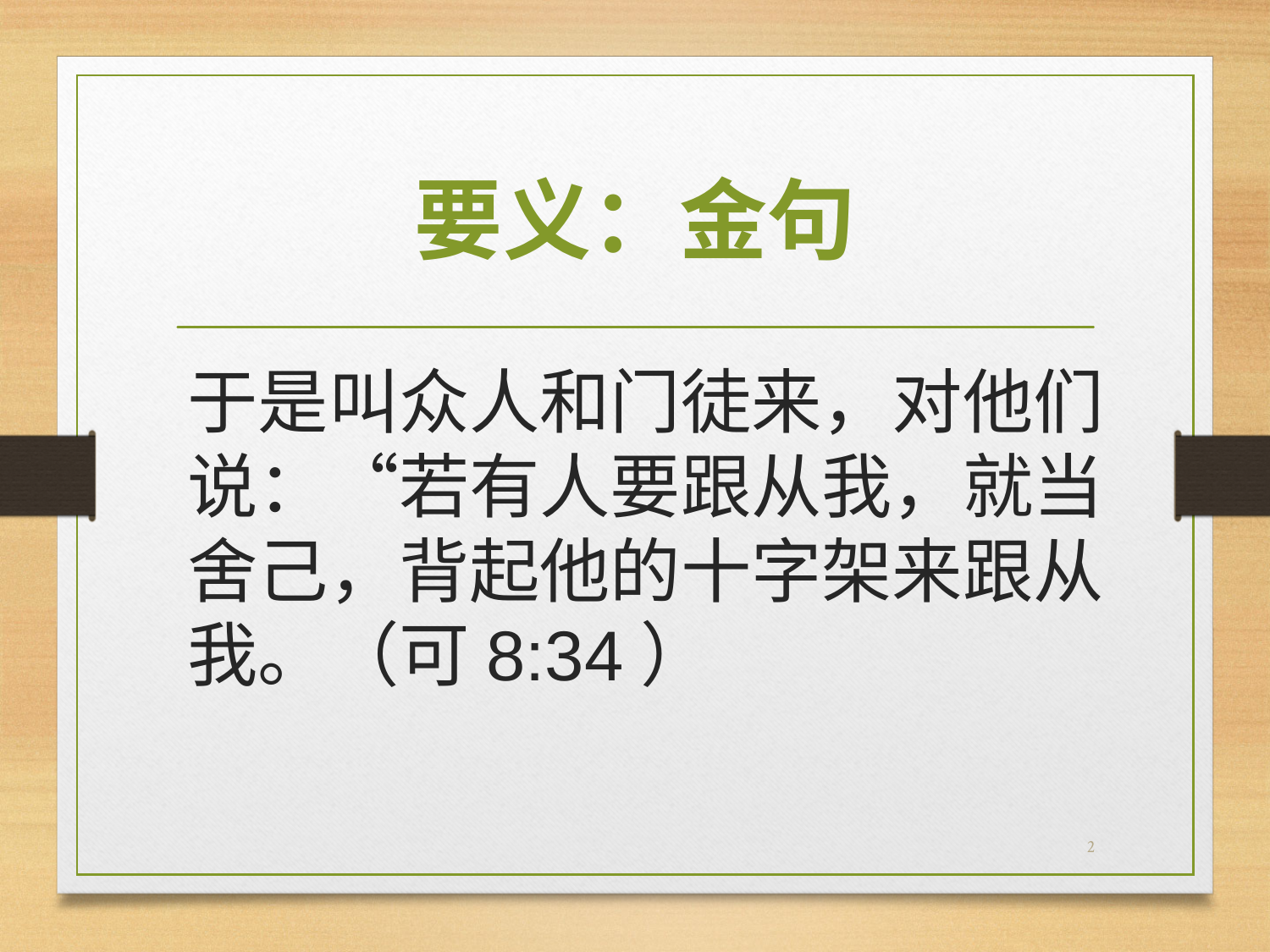

# 要义：金句
于是叫众人和门徒来，对他们说：“若有人要跟从我，就当舍己，背起他的十字架来跟从我。（可8:34）
2